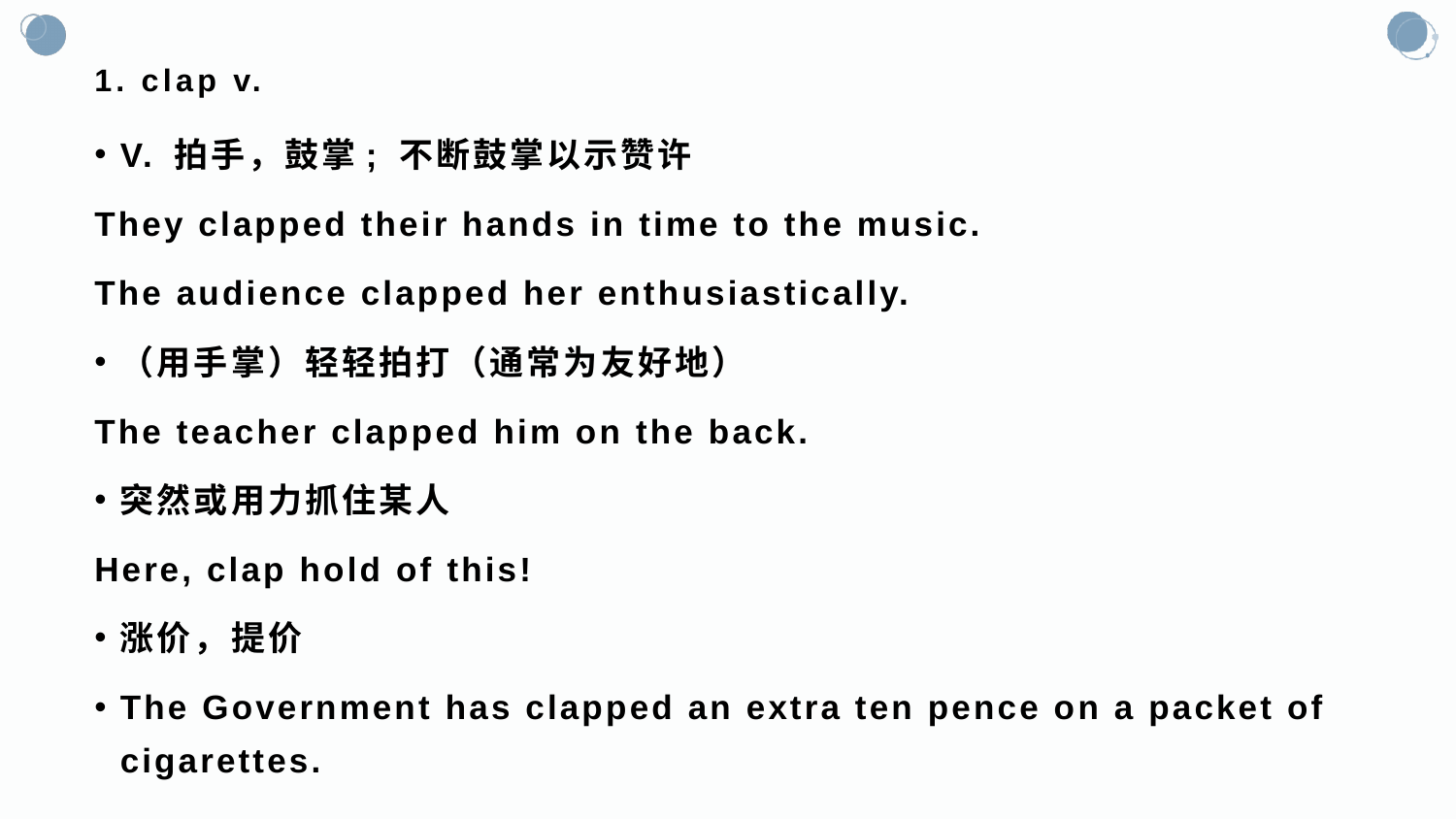

# 1. clap v.
V. 拍手，鼓掌; 不断鼓掌以示赞许
They clapped their hands in time to the music.
The audience clapped her enthusiastically.
（用手掌）轻轻拍打（通常为友好地）
The teacher clapped him on the back.
突然或用力抓住某人
Here, clap hold of this!
涨价，提价
The Government has clapped an extra ten pence on a packet of cigarettes.